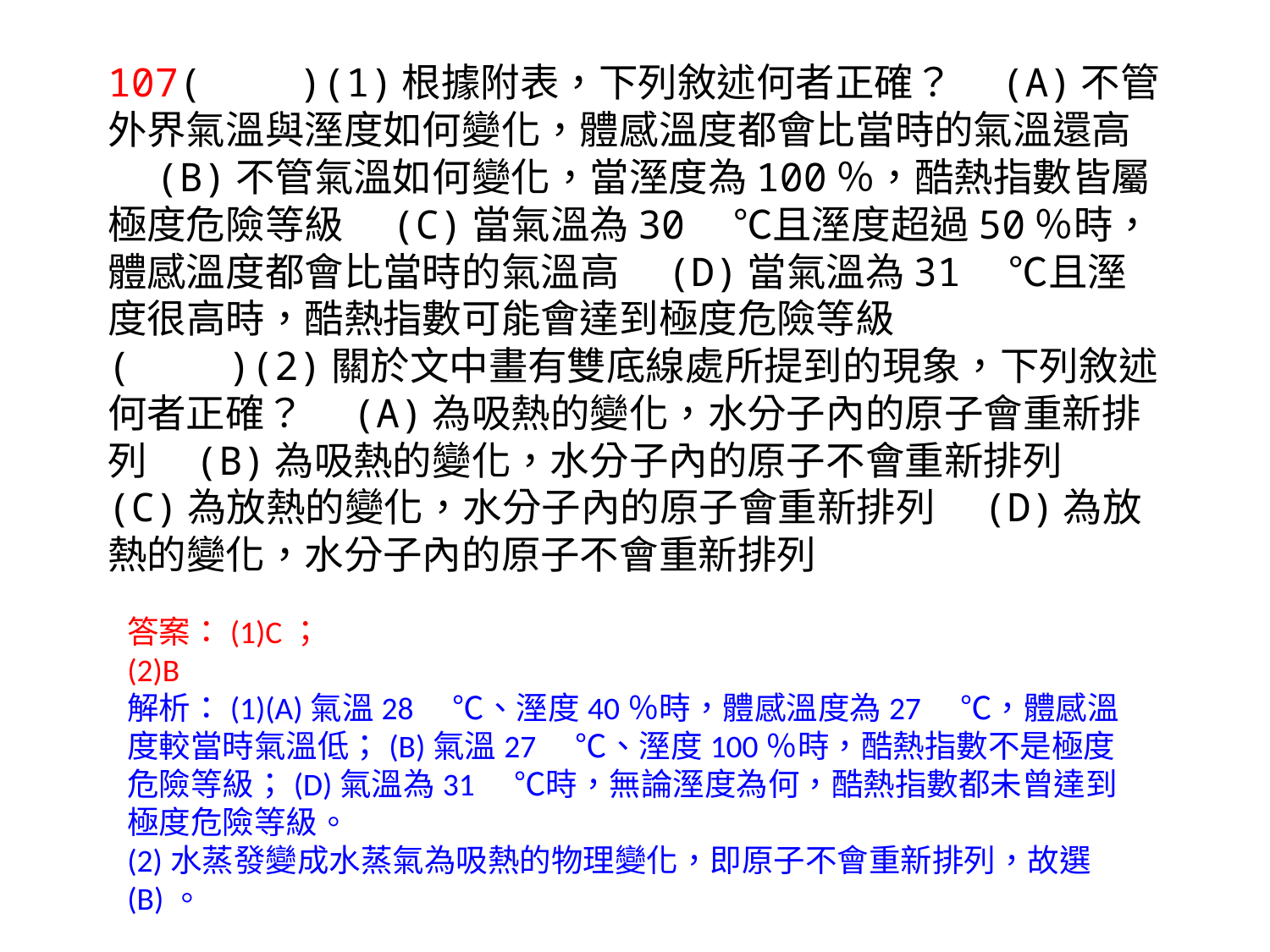

107(　　)(1)根據附表，下列敘述何者正確？　(A)不管外界氣溫與溼度如何變化，體感溫度都會比當時的氣溫還高　(B)不管氣溫如何變化，當溼度為100％，酷熱指數皆屬極度危險等級　(C)當氣溫為30　℃且溼度超過50％時，體感溫度都會比當時的氣溫高　(D)當氣溫為31　℃且溼度很高時，酷熱指數可能會達到極度危險等級
(　　)(2)關於文中畫有雙底線處所提到的現象，下列敘述何者正確？　(A)為吸熱的變化，水分子內的原子會重新排列　(B)為吸熱的變化，水分子內的原子不會重新排列　(C)為放熱的變化，水分子內的原子會重新排列　(D)為放熱的變化，水分子內的原子不會重新排列
答案：(1)C；
(2)B
解析：(1)(A)氣溫28　℃、溼度40％時，體感溫度為27　℃，體感溫度較當時氣溫低；(B)氣溫27　℃、溼度100％時，酷熱指數不是極度危險等級；(D)氣溫為31　℃時，無論溼度為何，酷熱指數都未曾達到極度危險等級。
(2)水蒸發變成水蒸氣為吸熱的物理變化，即原子不會重新排列，故選(B)。